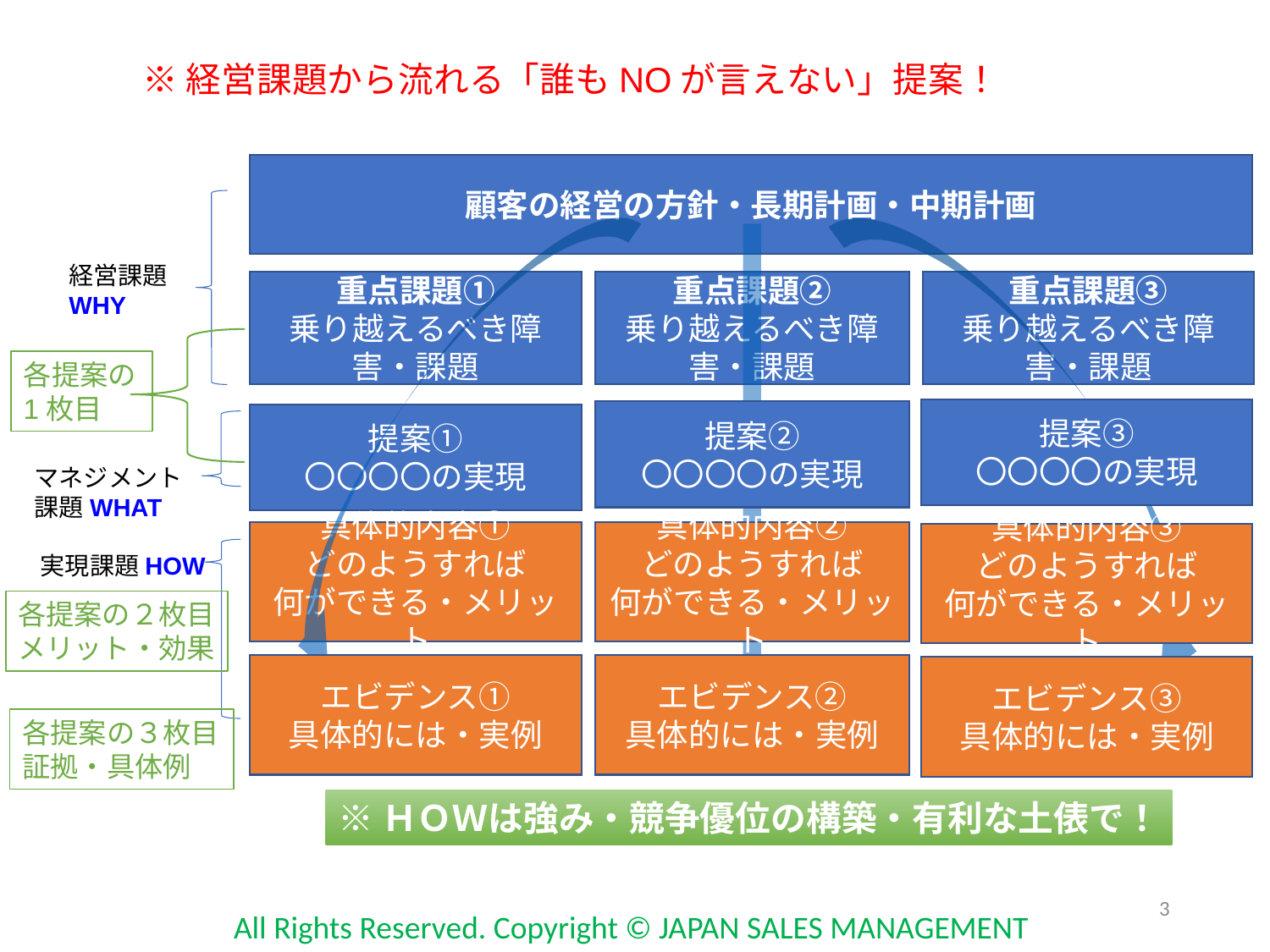

# ※経営課題から流れる「誰もNOが言えない」提案！

顧客の経営の方針・長期計画・中期計画

経営課題
WHY
重点課題①
乗り越えるべき障害・課題
重点課題②
乗り越えるべき障害・課題
重点課題③
乗り越えるべき障害・課題

各提案の1枚目
提案③
〇〇〇〇の実現
提案②
〇〇〇〇の実現
提案①
〇〇〇〇の実現

マネジメント
課題WHAT
具体的内容①
どのようすれば
何ができる・メリット
具体的内容②
どのようすれば
何ができる・メリット
具体的内容③
どのようすれば
何ができる・メリット

実現課題HOW
各提案の２枚目
メリット・効果
エビデンス①
具体的には・実例
エビデンス②
具体的には・実例
エビデンス③
具体的には・実例
各提案の３枚目
証拠・具体例
※ＨＯＷは強み・競争優位の構築・有利な土俵で！
3